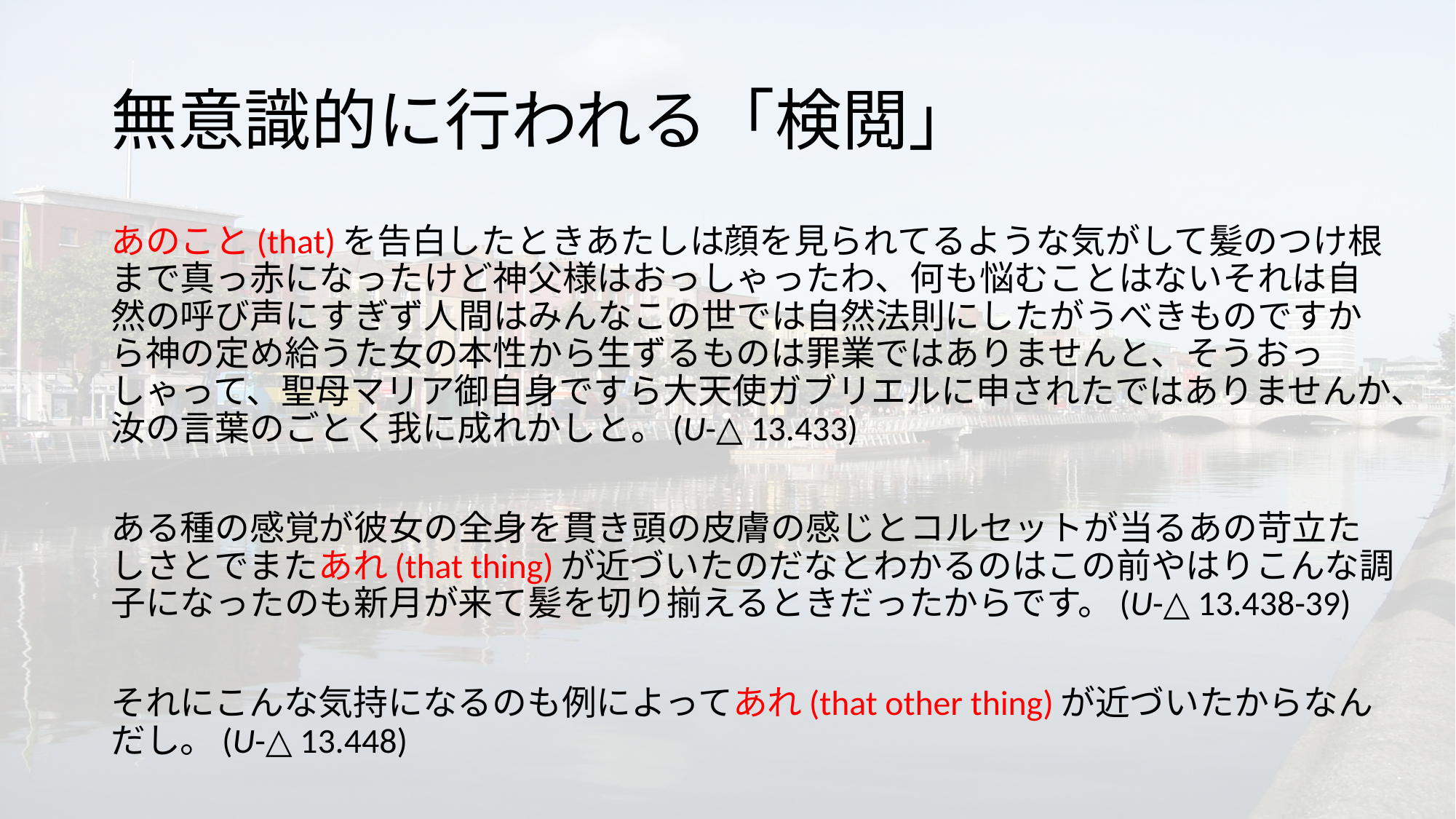

# 無意識的に行われる「検閲」
あのこと(that)を告白したときあたしは顔を見られてるような気がして髪のつけ根まで真っ赤になったけど神父様はおっしゃったわ、何も悩むことはないそれは自然の呼び声にすぎず人間はみんなこの世では自然法則にしたがうべきものですから神の定め給うた女の本性から生ずるものは罪業ではありませんと、そうおっしゃって、聖母マリア御自身ですら大天使ガブリエルに申されたではありませんか、汝の言葉のごとく我に成れかしと。(U-△ 13.433)

ある種の感覚が彼女の全身を貫き頭の皮膚の感じとコルセットが当るあの苛立たしさとでまたあれ(that thing)が近づいたのだなとわかるのはこの前やはりこんな調子になったのも新月が来て髪を切り揃えるときだったからです。(U-△ 13.438-39)

それにこんな気持になるのも例によってあれ(that other thing)が近づいたからなんだし。(U-△ 13.448)